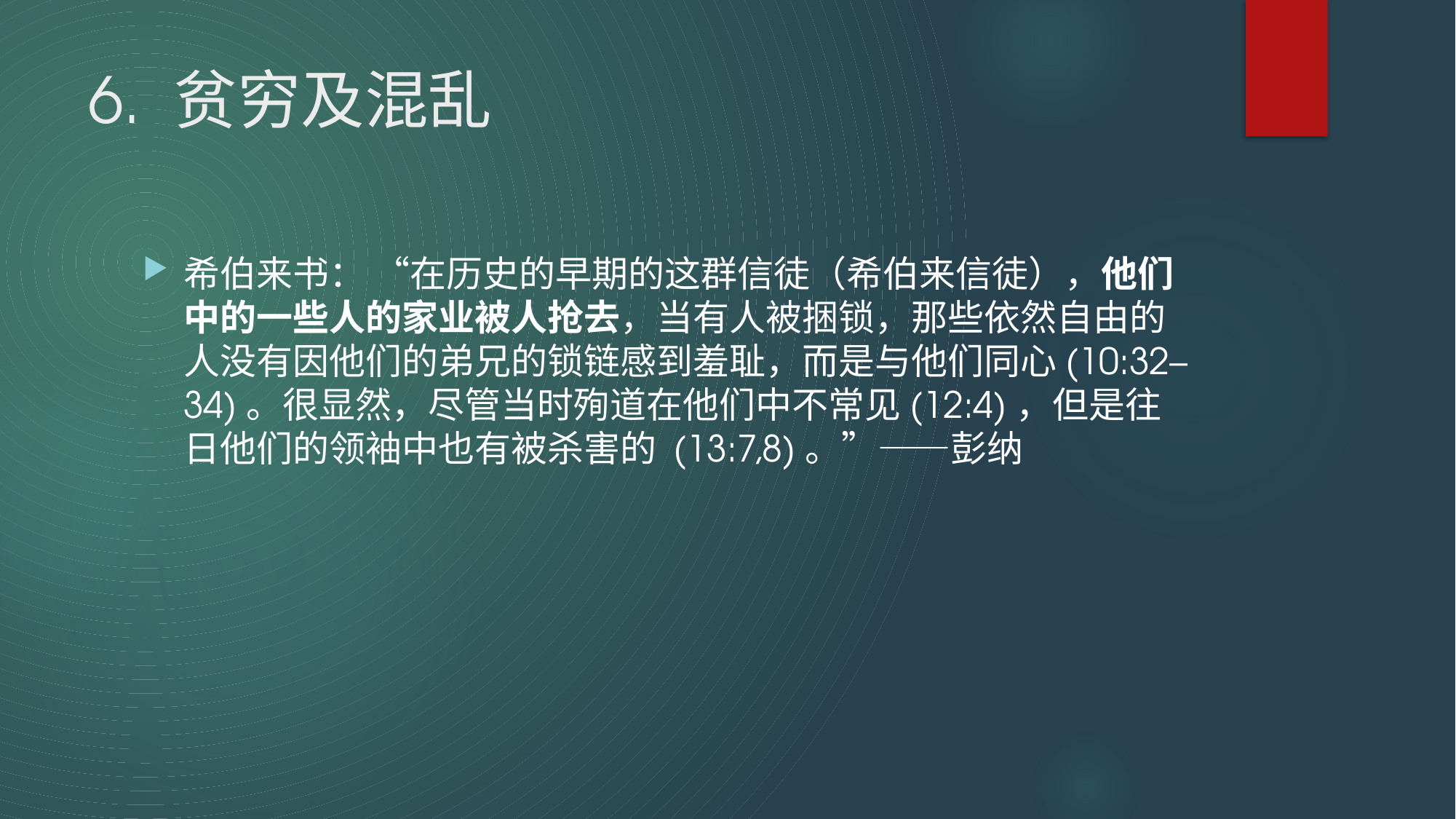

# 6. 贫穷及混乱
希伯来书： “在历史的早期的这群信徒（希伯来信徒），他们中的一些人的家业被人抢去，当有人被捆锁，那些依然自由的人没有因他们的弟兄的锁链感到羞耻，而是与他们同心(10:32–34)。很显然，尽管当时殉道在他们中不常见(12:4)，但是往日他们的领袖中也有被杀害的 (13:7,8)。”——彭纳